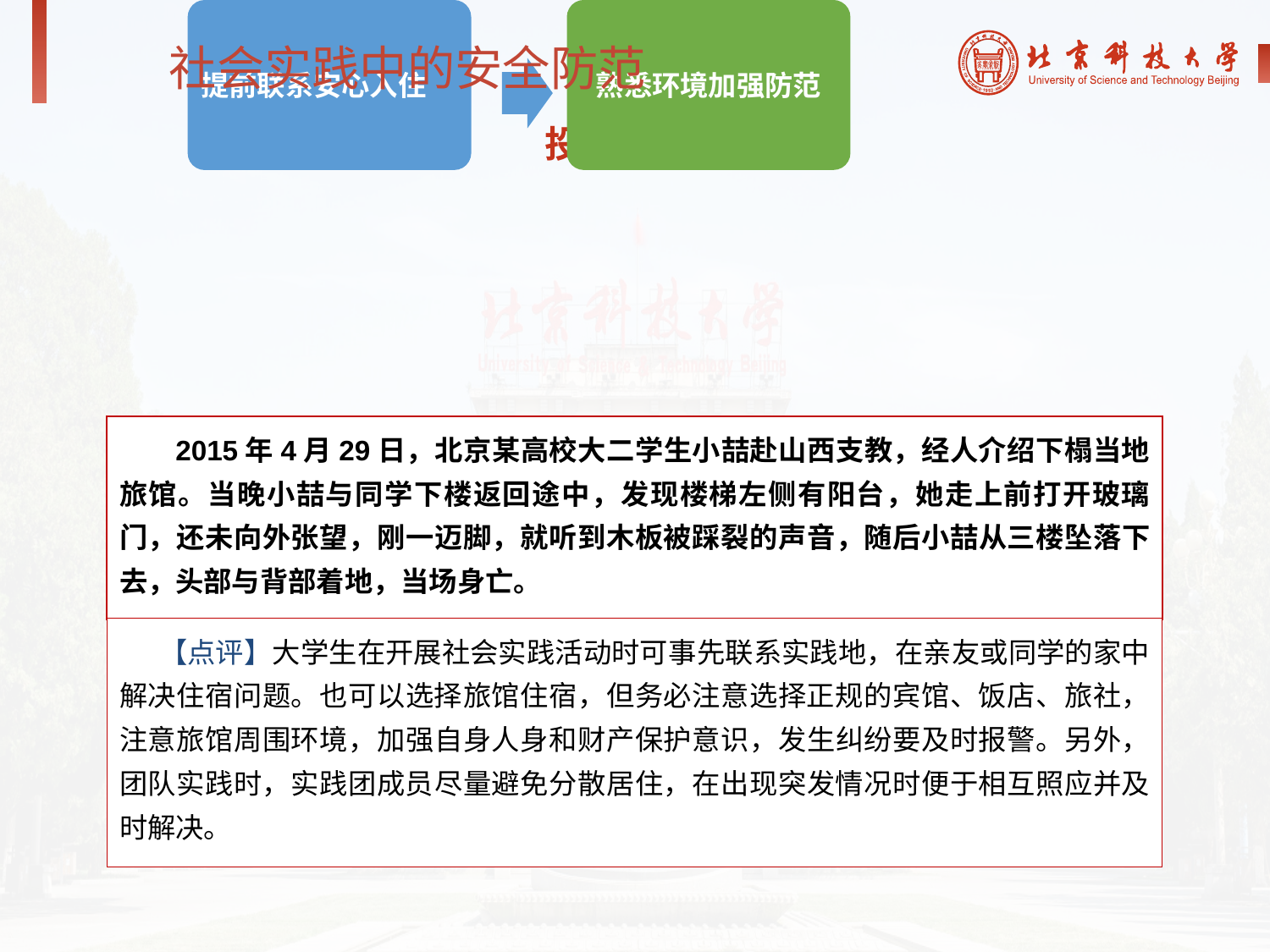

社会实践中的安全防范
投宿安全
提前联系安心入住

熟悉环境加强防范
 2015年4月29日，北京某高校大二学生小喆赴山西支教，经人介绍下榻当地旅馆。当晚小喆与同学下楼返回途中，发现楼梯左侧有阳台，她走上前打开玻璃门，还未向外张望，刚一迈脚，就听到木板被踩裂的声音，随后小喆从三楼坠落下去，头部与背部着地，当场身亡。
     【点评】大学生在开展社会实践活动时可事先联系实践地，在亲友或同学的家中解决住宿问题。也可以选择旅馆住宿，但务必注意选择正规的宾馆、饭店、旅社，注意旅馆周围环境，加强自身人身和财产保护意识，发生纠纷要及时报警。另外，团队实践时，实践团成员尽量避免分散居住，在出现突发情况时便于相互照应并及时解决。